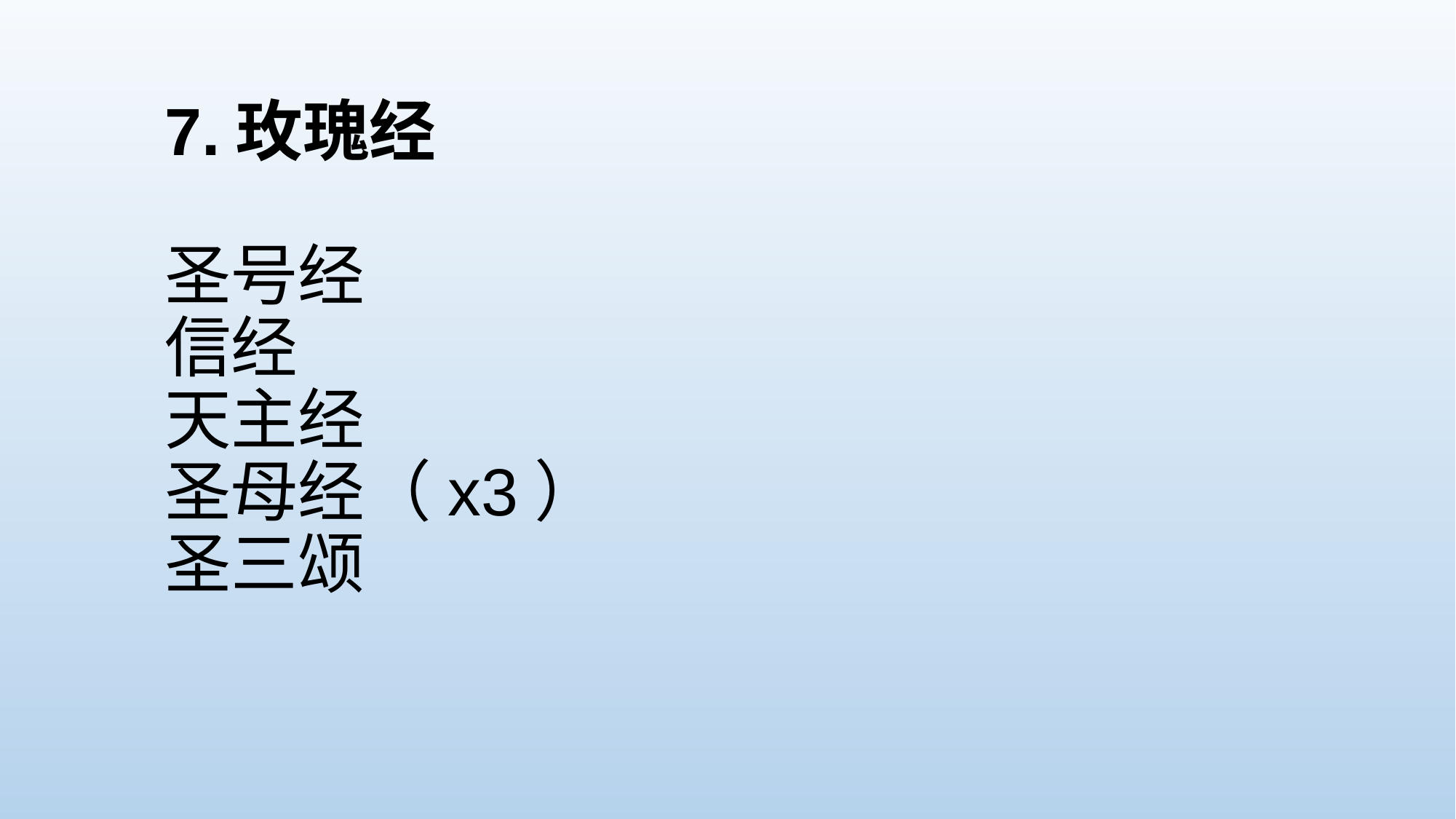

# 7.玫瑰经 圣号经 信经 天主经 圣母经（x3） 圣三颂